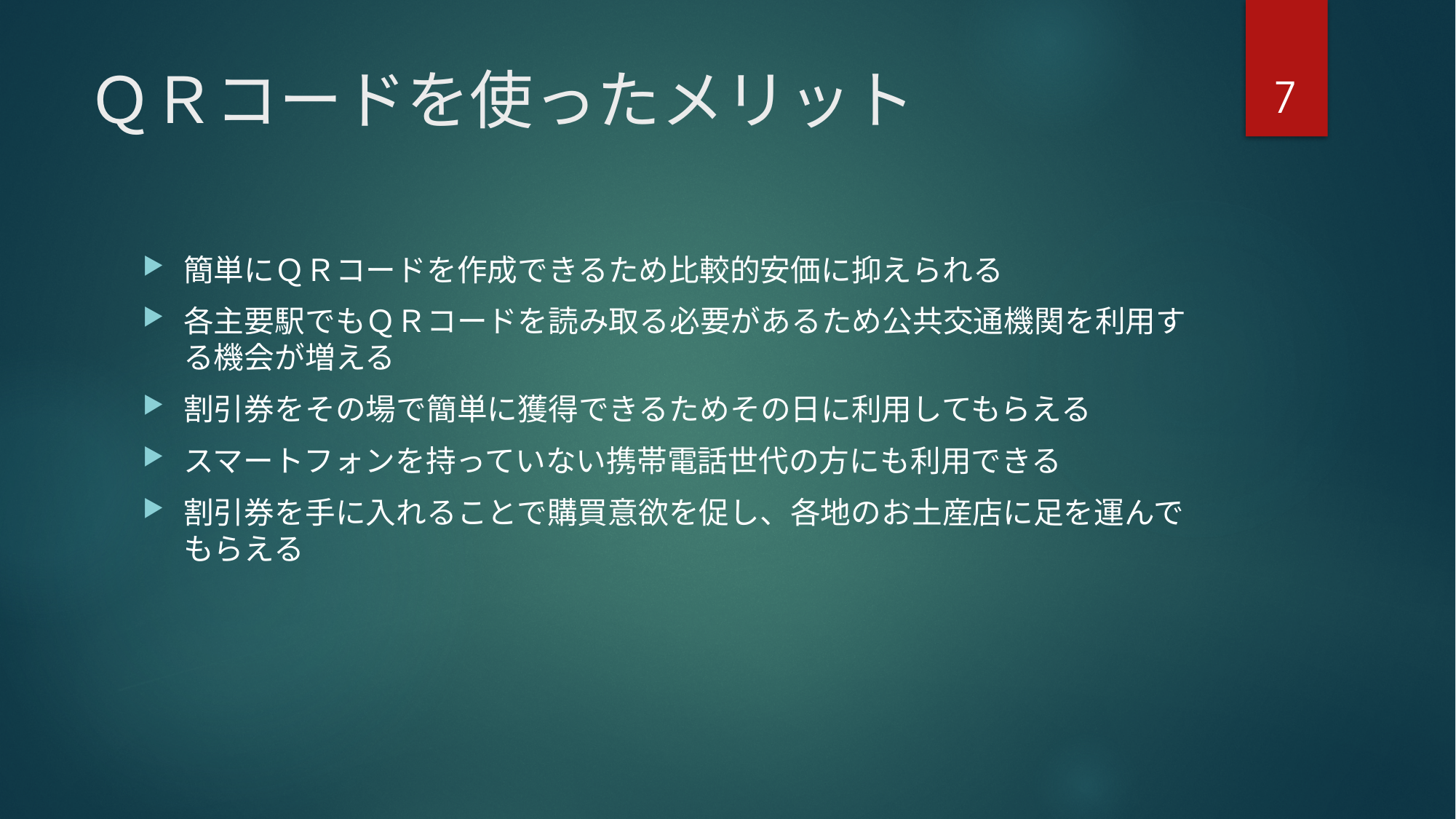

7
# ＱＲコードを使ったメリット
簡単にＱＲコードを作成できるため比較的安価に抑えられる
各主要駅でもＱＲコードを読み取る必要があるため公共交通機関を利用する機会が増える
割引券をその場で簡単に獲得できるためその日に利用してもらえる
スマートフォンを持っていない携帯電話世代の方にも利用できる
割引券を手に入れることで購買意欲を促し、各地のお土産店に足を運んでもらえる